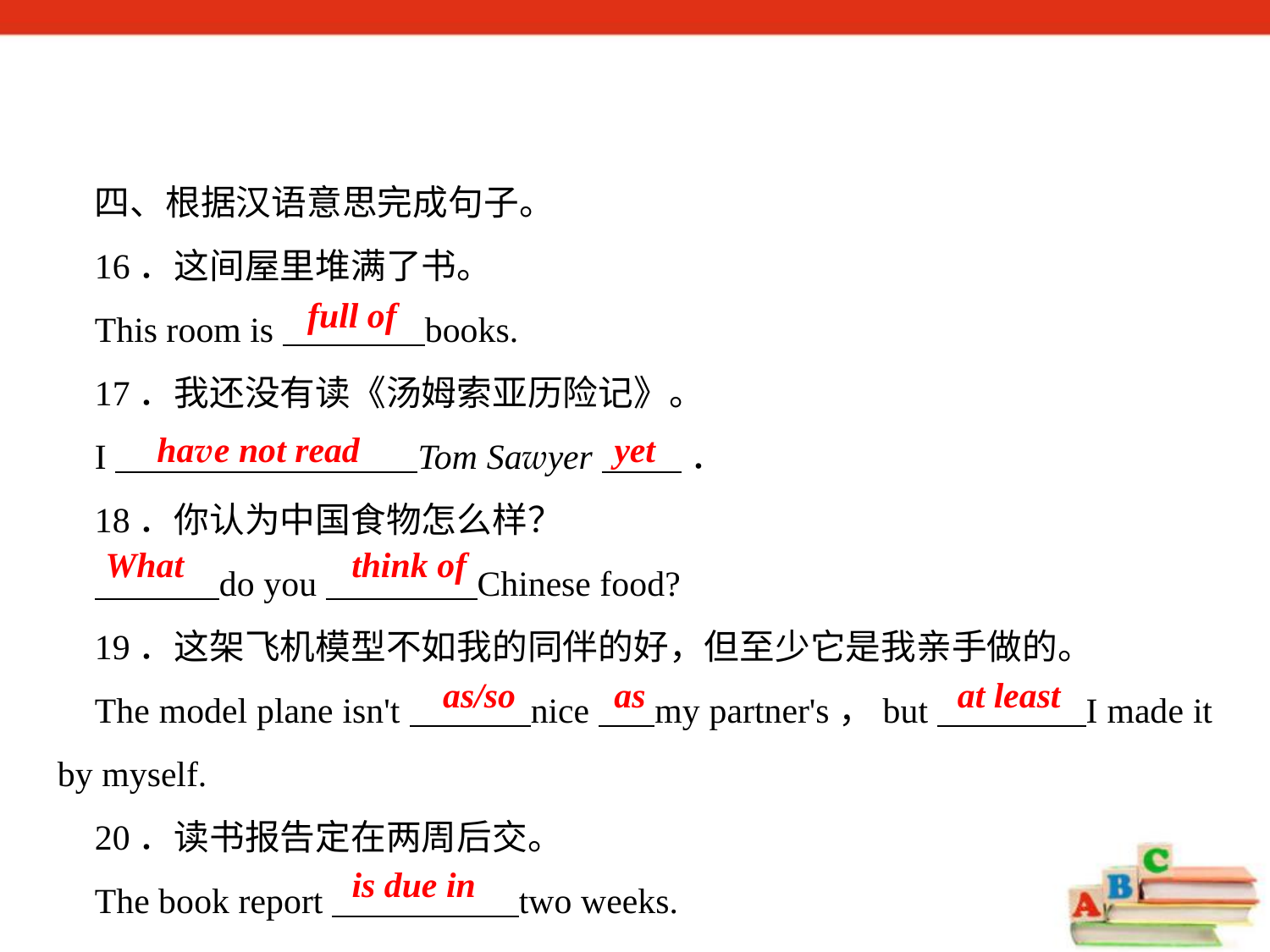

四、根据汉语意思完成句子。
16．这间屋里堆满了书。
This room is                 books.
17．我还没有读《汤姆索亚历险记》。
I                                   Tom Sawyer          ．
18．你认为中国食物怎么样？
              do you                  Chinese food?
19．这架飞机模型不如我的同伴的好，但至少它是我亲手做的。
The model plane isn't              nice       my partner's，but                 I made it by myself.
20．读书报告定在两周后交。
The book report                      two weeks.
full of
have not read
yet
What
think of
as/so
as
at least
is due in